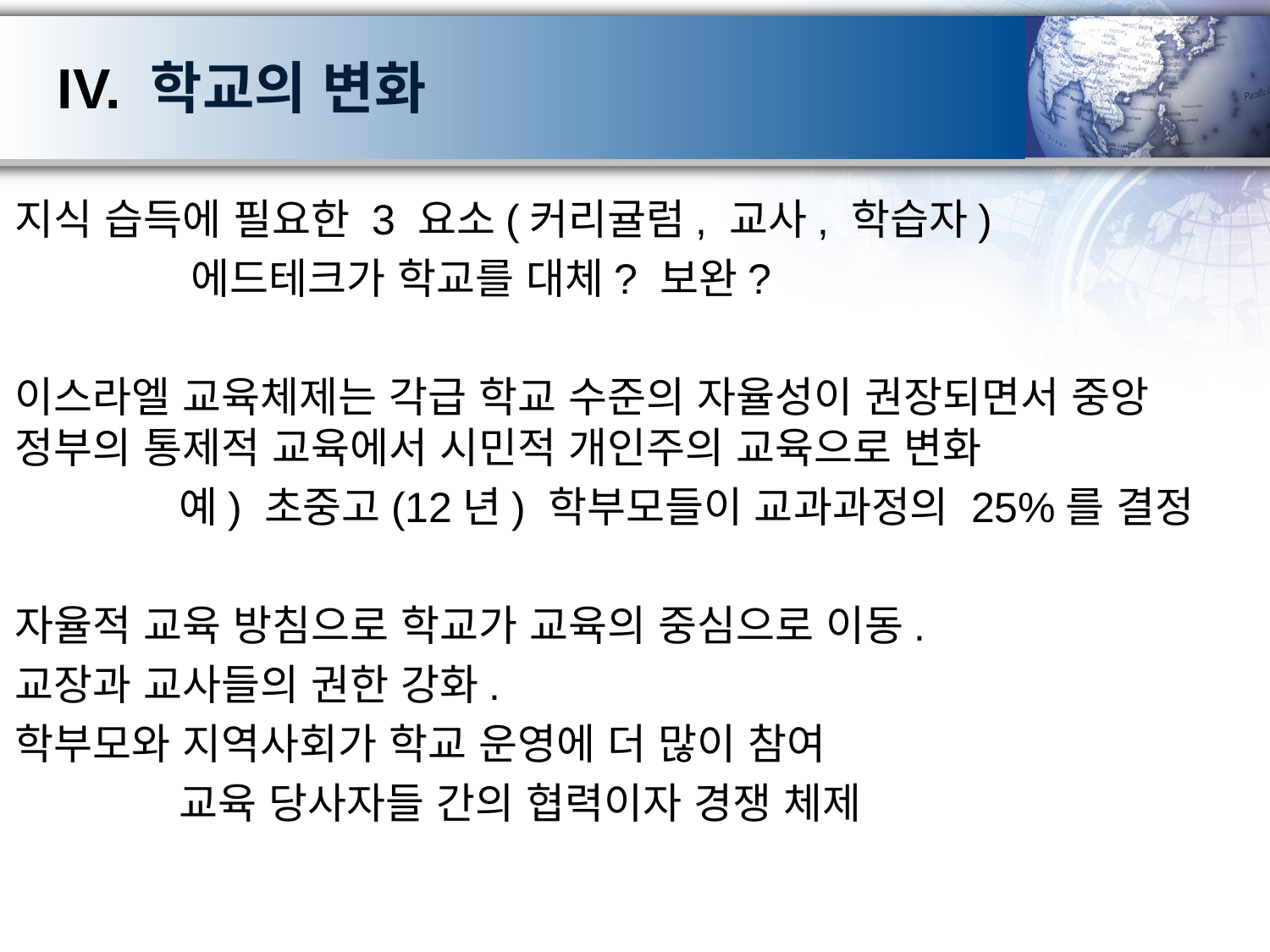

# IV. 학교의 변화
지식 습득에 필요한 3 요소(커리귤럼, 교사, 학습자)
              에드테크가 학교를 대체? 보완?

이스라엘 교육체제는 각급 학교 수준의 자율성이 권장되면서 중앙 정부의 통제적 교육에서 시민적 개인주의 교육으로 변화
             예) 초중고(12년) 학부모들이 교과과정의 25%를 결정

자율적 교육 방침으로 학교가 교육의 중심으로 이동.
교장과 교사들의 권한 강화.
학부모와 지역사회가 학교 운영에 더 많이 참여
             교육 당사자들 간의 협력이자 경쟁 체제